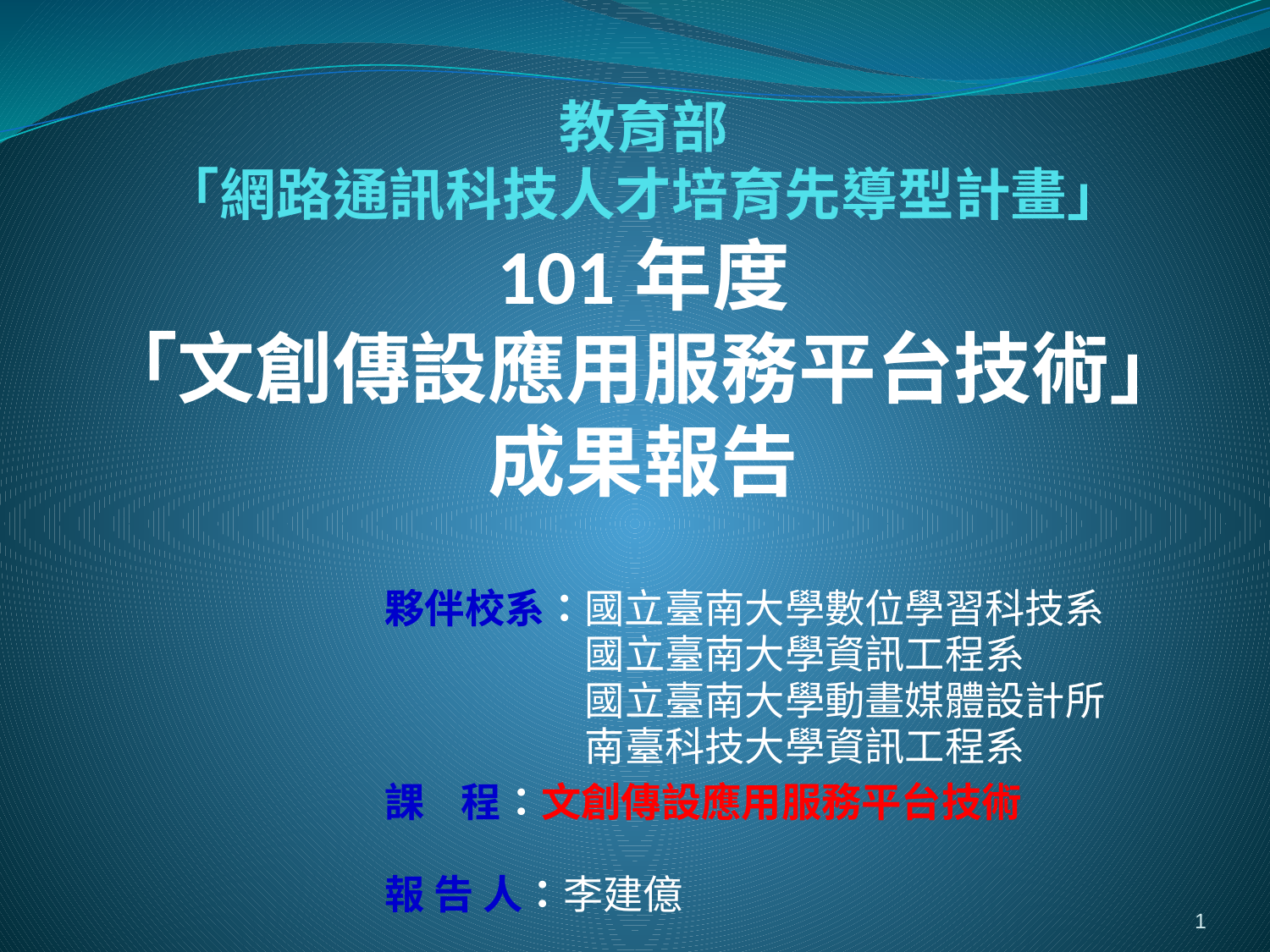

# 教育部 「網路通訊科技人才培育先導型計畫」 101年度 「文創傳設應用服務平台技術」 成果報告
夥伴校系：國立臺南大學數位學習科技系
　　　　　國立臺南大學資訊工程系
　　　　　國立臺南大學動畫媒體設計所
　　　　　南臺科技大學資訊工程系
課    程：文創傳設應用服務平台技術

報 告 人：李建億

1